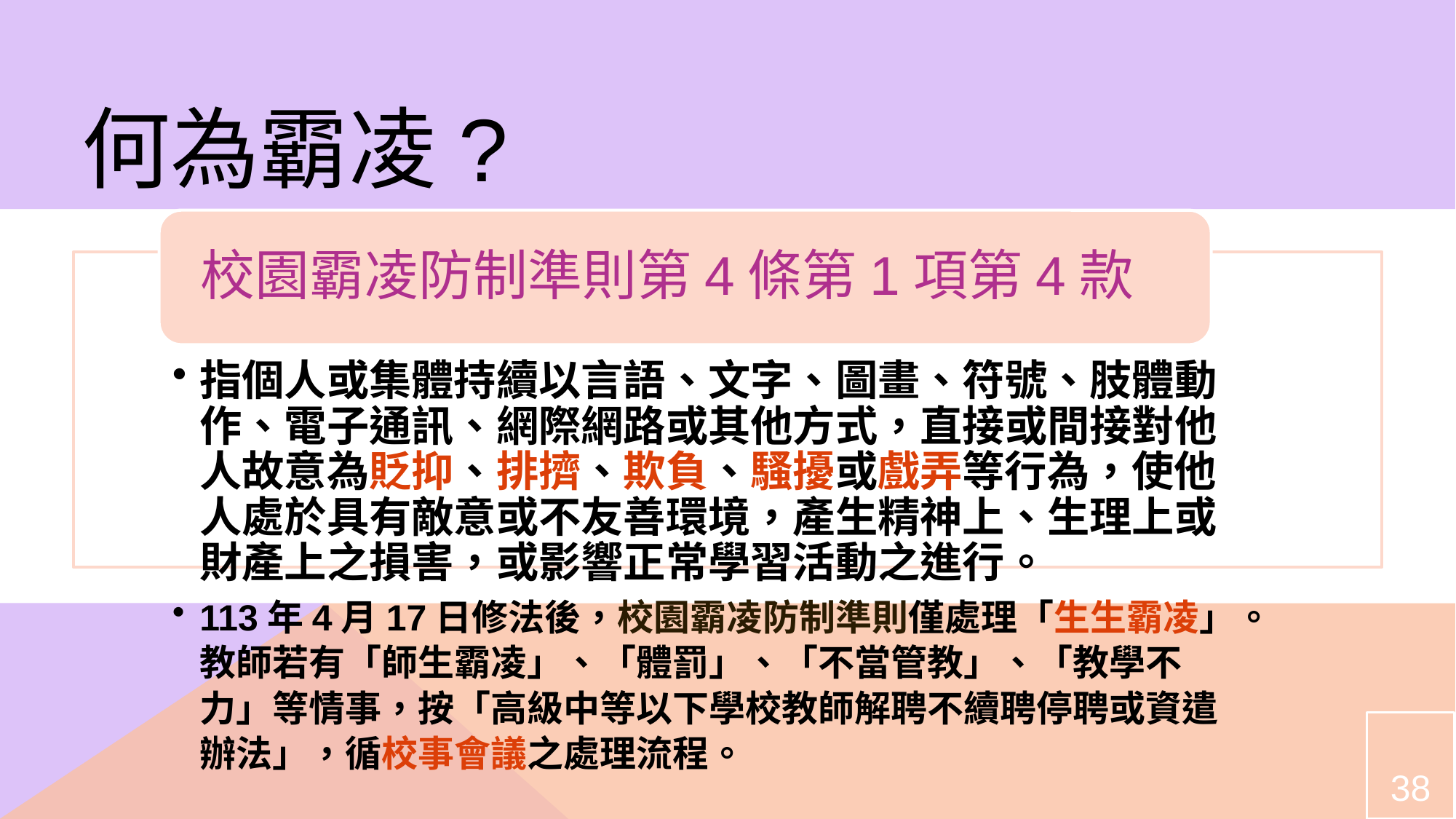

# 何為霸凌?

校園霸凌防制準則第4條第1項第4款

指個人或集體持續以言語、文字、圖畫、符號、肢體動作、電子通訊、網際網路或其他方式，直接或間接對他人故意為貶抑、排擠、欺負、騷擾或戲弄等行為，使他人處於具有敵意或不友善環境，產生精神上、生理上或財產上之損害，或影響正常學習活動之進行。
113年4月17日修法後，校園霸凌防制準則僅處理「生生霸凌」。教師若有「師生霸凌」、「體罰」、「不當管教」、「教學不力」等情事，按「高級中等以下學校教師解聘不續聘停聘或資遣辦法」，循校事會議之處理流程。
38